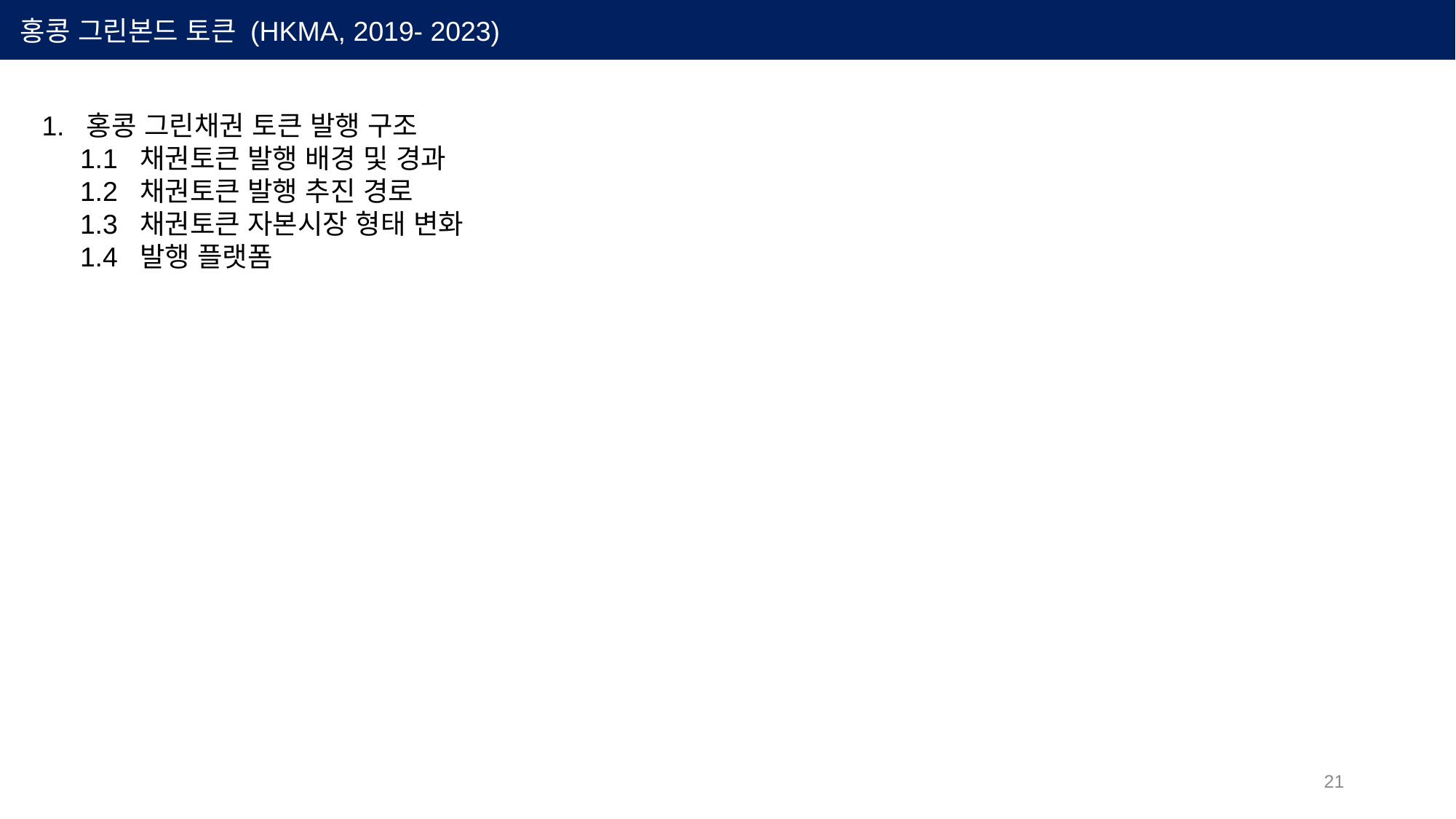

홍콩 그린본드 토큰 (HKMA, 2019- 2023)
1.  홍콩 그린채권 토큰 발행 구조
     1.1  채권토큰 발행 배경 및 경과
     1.2  채권토큰 발행 추진 경로
     1.3  채권토큰 자본시장 형태 변화
     1.4  발행 플랫폼

21